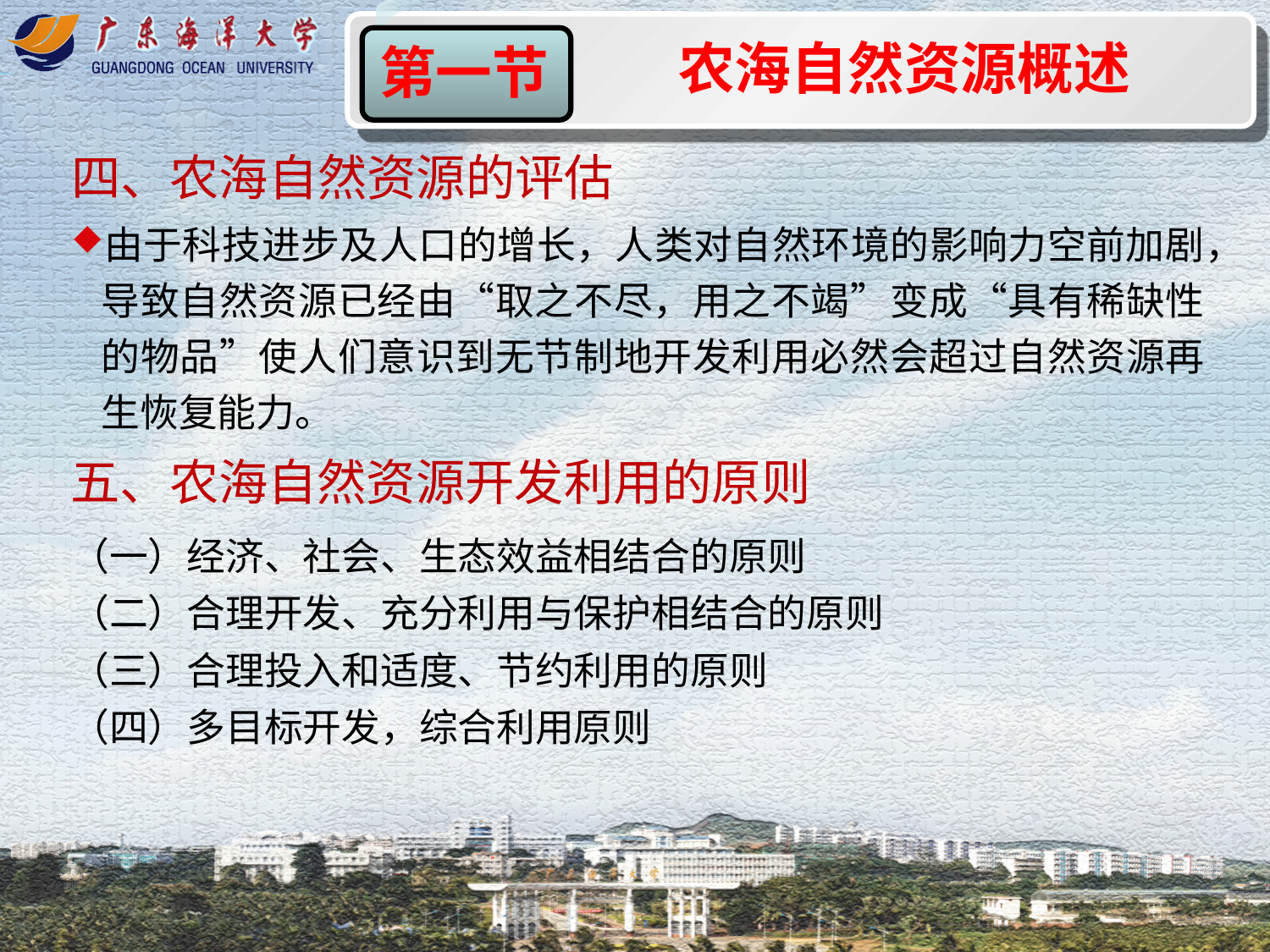

农海自然资源概述

第一节
四、农海自然资源的评估
由于科技进步及人口的增长，人类对自然环境的影响力空前加剧，导致自然资源已经由“取之不尽，用之不竭”变成“具有稀缺性的物品”使人们意识到无节制地开发利用必然会超过自然资源再生恢复能力。
五、农海自然资源开发利用的原则
（一）经济、社会、生态效益相结合的原则
（二）合理开发、充分利用与保护相结合的原则
（三）合理投入和适度、节约利用的原则
（四）多目标开发，综合利用原则